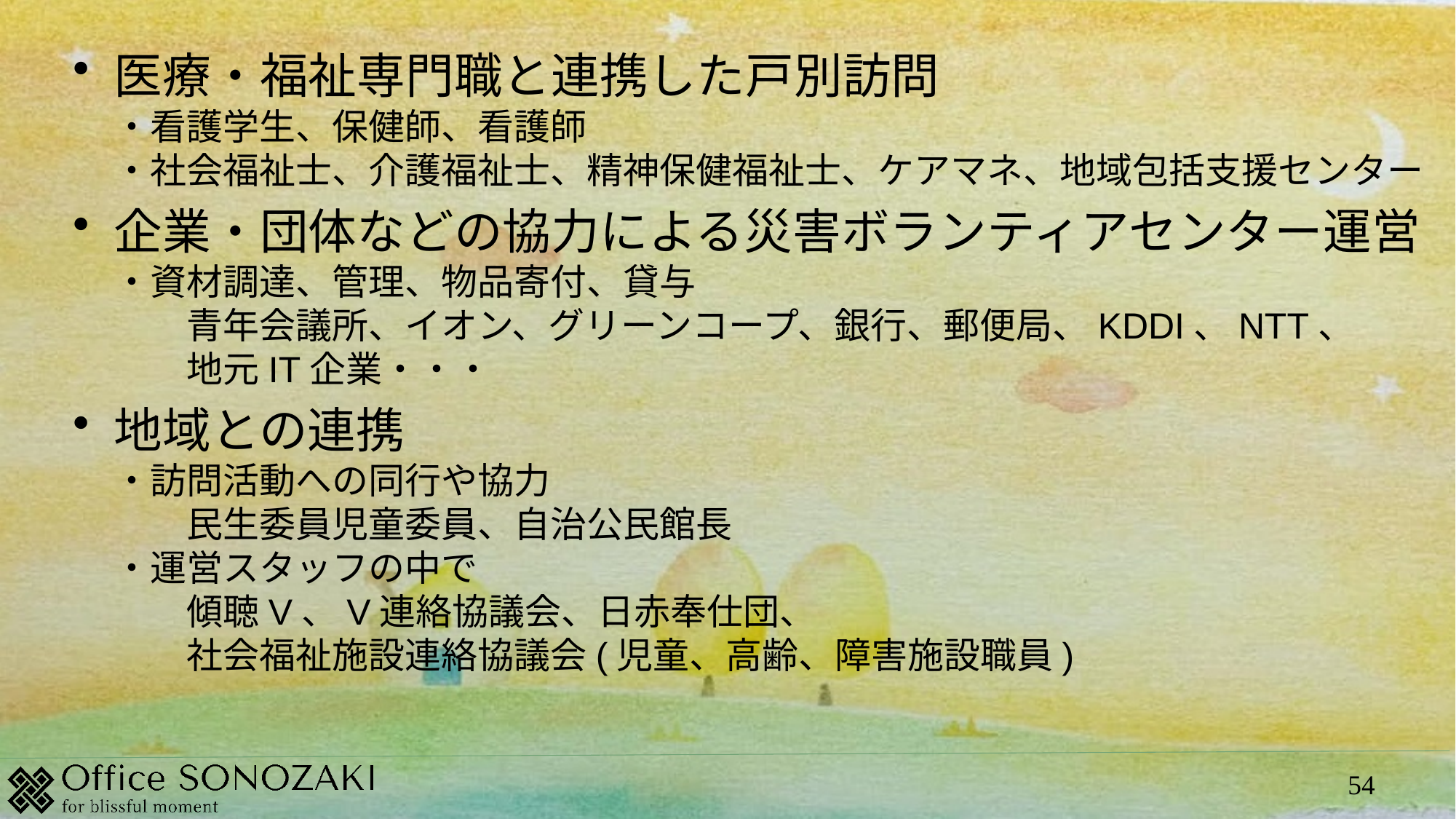

医療・福祉専門職と連携した戸別訪問
・看護学生、保健師、看護師
・社会福祉士、介護福祉士、精神保健福祉士、ケアマネ、地域包括支援センター
企業・団体などの協力による災害ボランティアセンター運営
・資材調達、管理、物品寄付、貸与
　　青年会議所、イオン、グリーンコープ、銀行、郵便局、KDDI、NTT、
　　地元IT企業・・・
地域との連携
・訪問活動への同行や協力
　　民生委員児童委員、自治公民館長
・運営スタッフの中で
　　傾聴V、V連絡協議会、日赤奉仕団、
　　社会福祉施設連絡協議会(児童、高齢、障害施設職員)
54